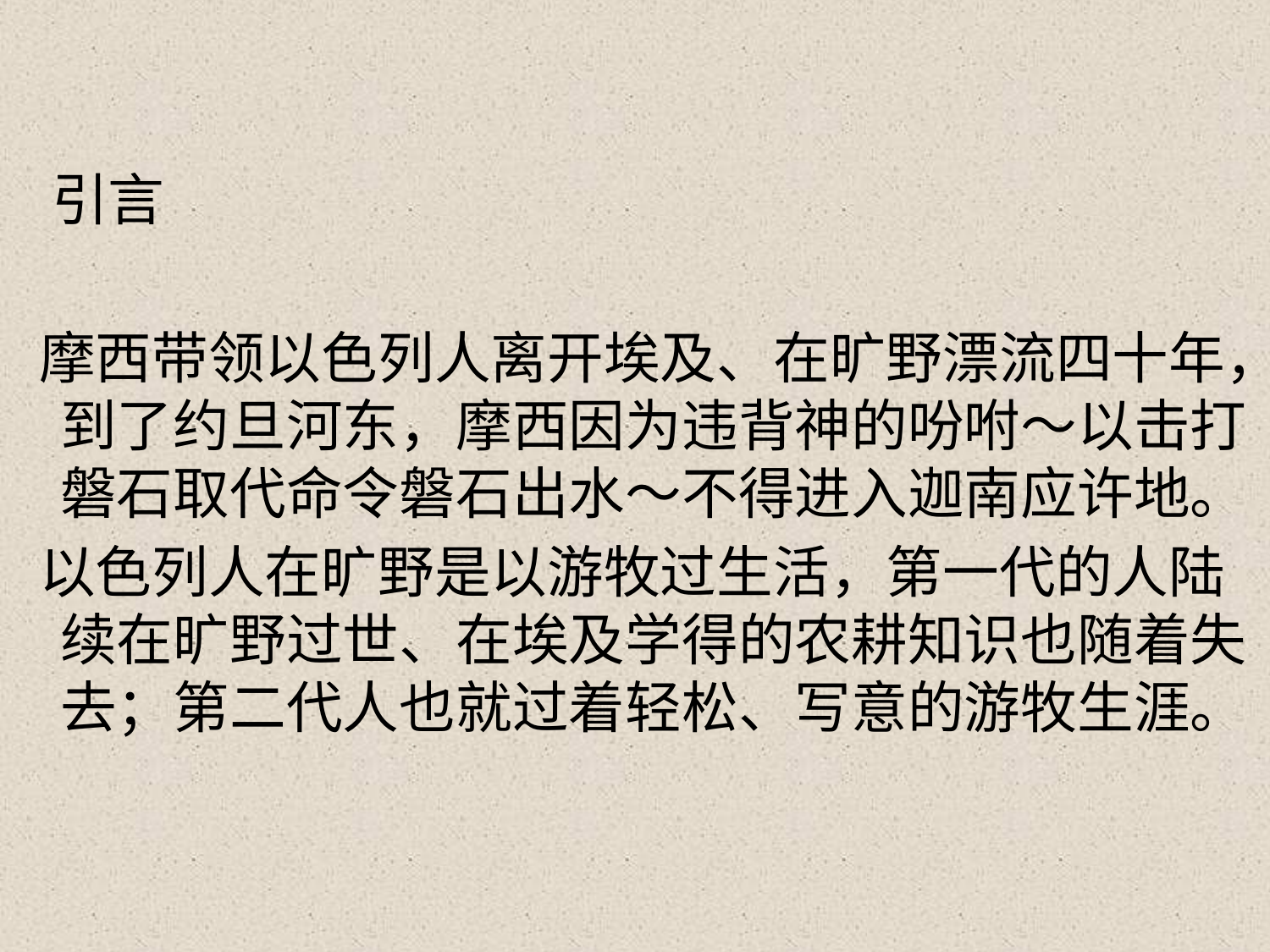

引言

 摩西带领以色列人离开埃及、在旷野漂流四十年，到了约旦河东，摩西因为违背神的吩咐～以击打磐石取代命令磐石出水～不得进入迦南应许地。
 以色列人在旷野是以游牧过生活，第一代的人陆续在旷野过世、在埃及学得的农耕知识也随着失去；第二代人也就过着轻松、写意的游牧生涯。